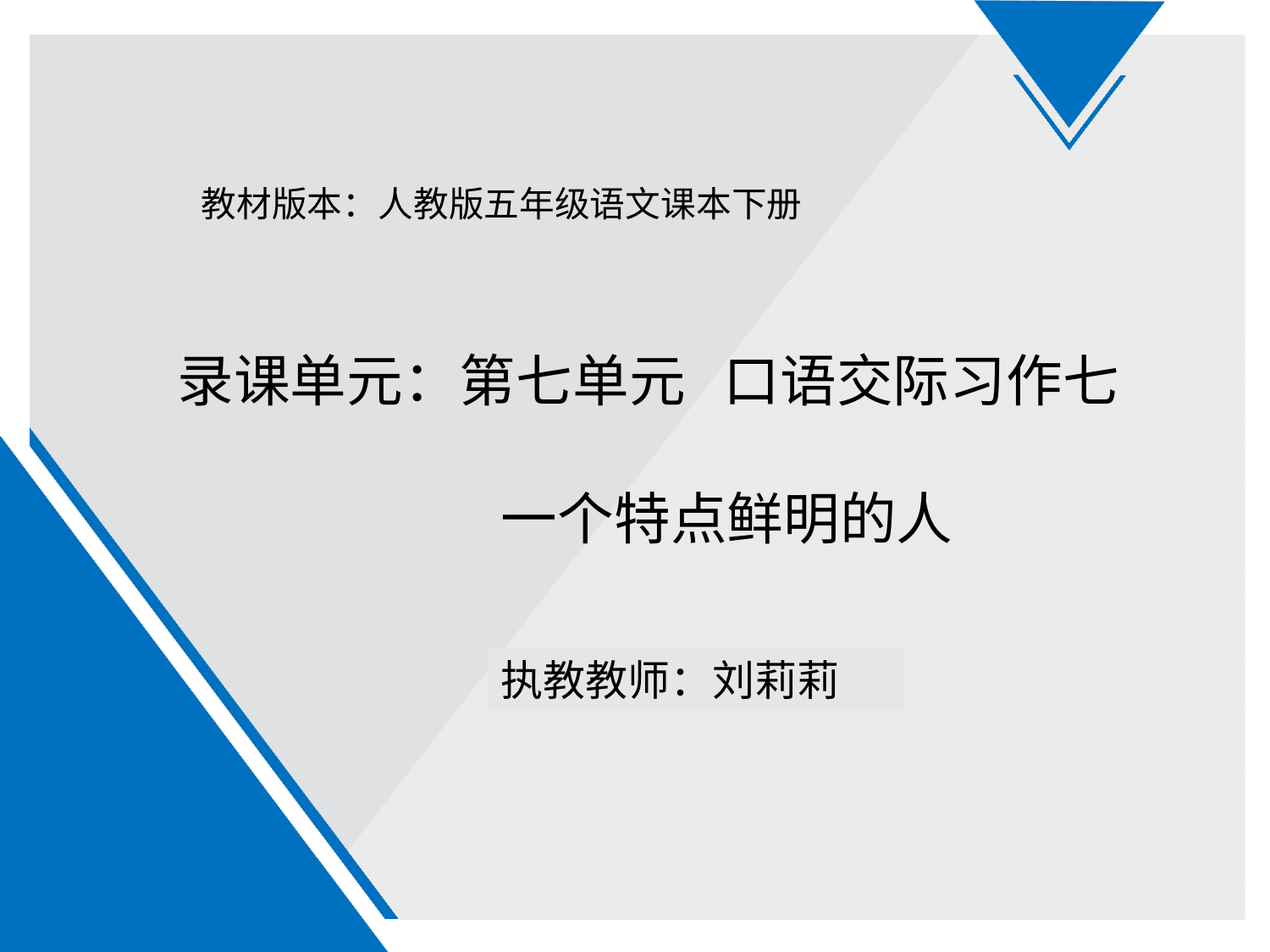

教材版本：人教版五年级语文课本下册
录课单元：第七单元   口语交际习作七
一个特点鲜明的人
执教教师：刘莉莉